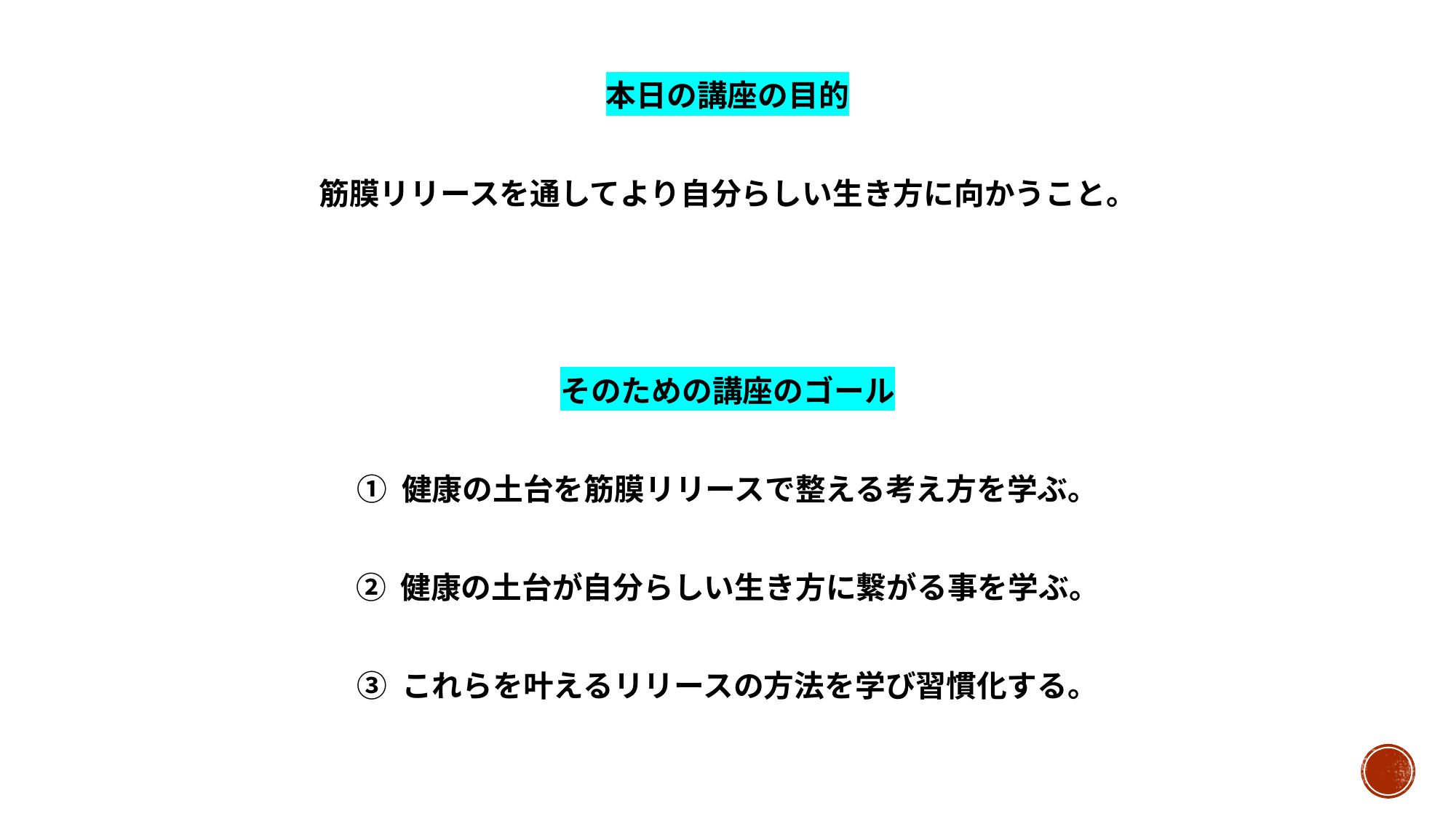

本日の講座の目的
筋膜リリースを通してより自分らしい生き方に向かうこと。

そのための講座のゴール
① 健康の土台を筋膜リリースで整える考え方を学ぶ。
② 健康の土台が自分らしい生き方に繋がる事を学ぶ。
③ これらを叶えるリリースの方法を学び習慣化する。